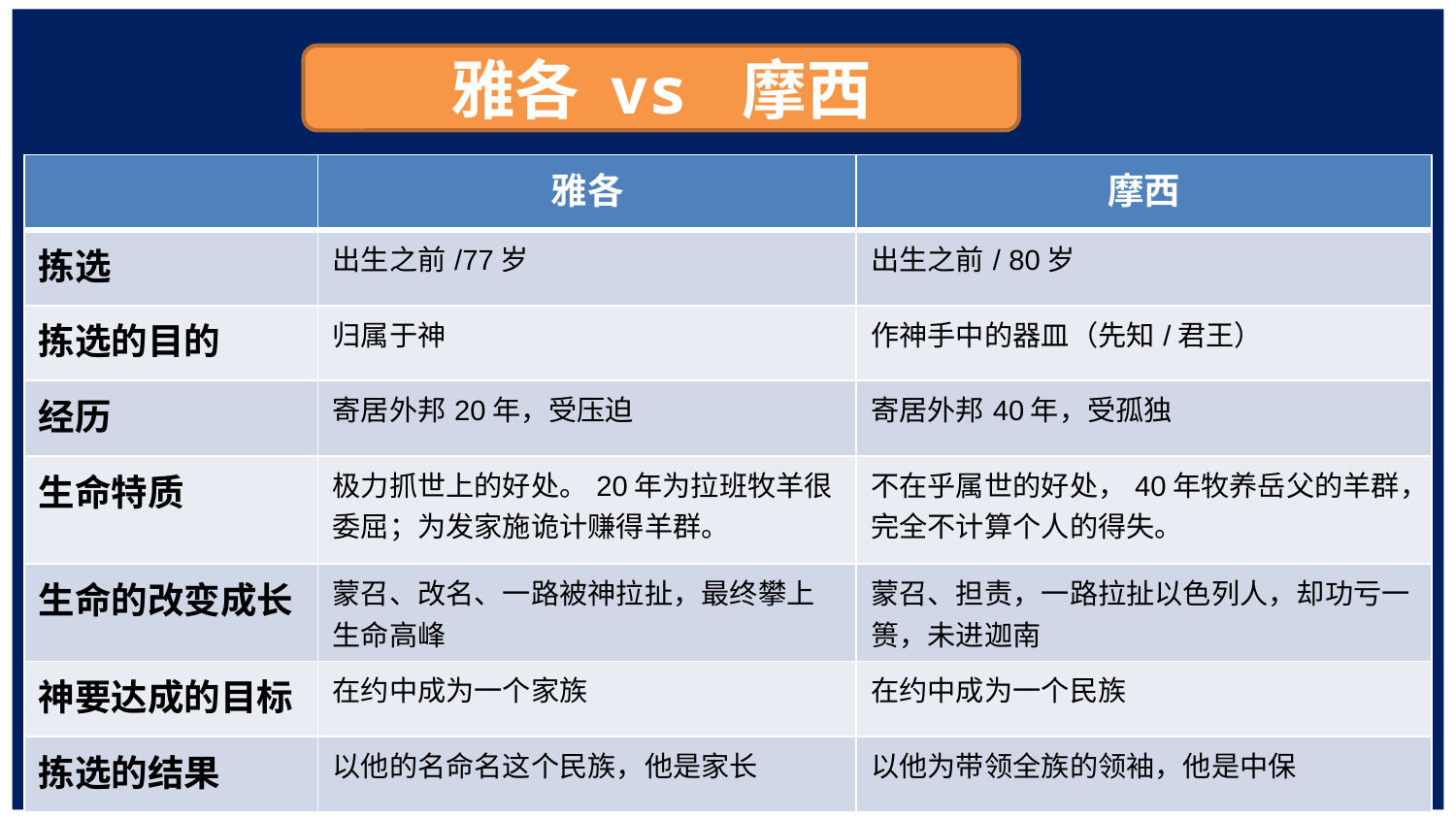

雅各 vs 摩西
|  | 雅各 | 摩西 |
| --- | --- | --- |
| 拣选 | 出生之前/77岁 | 出生之前/ 80岁 |
| 拣选的目的 | 归属于神 | 作神手中的器皿（先知/君王） |
| 经历 | 寄居外邦20年，受压迫 | 寄居外邦40年，受孤独 |
| 生命特质 | 极力抓世上的好处。20年为拉班牧羊很委屈；为发家施诡计赚得羊群。 | 不在乎属世的好处，40年牧养岳父的羊群，完全不计算个人的得失。 |
| 生命的改变成长 | 蒙召、改名、一路被神拉扯，最终攀上生命高峰 | 蒙召、担责，一路拉扯以色列人，却功亏一篑，未进迦南 |
| 神要达成的目标 | 在约中成为一个家族 | 在约中成为一个民族 |
| 拣选的结果 | 以他的名命名这个民族，他是家长 | 以他为带领全族的领袖，他是中保 |